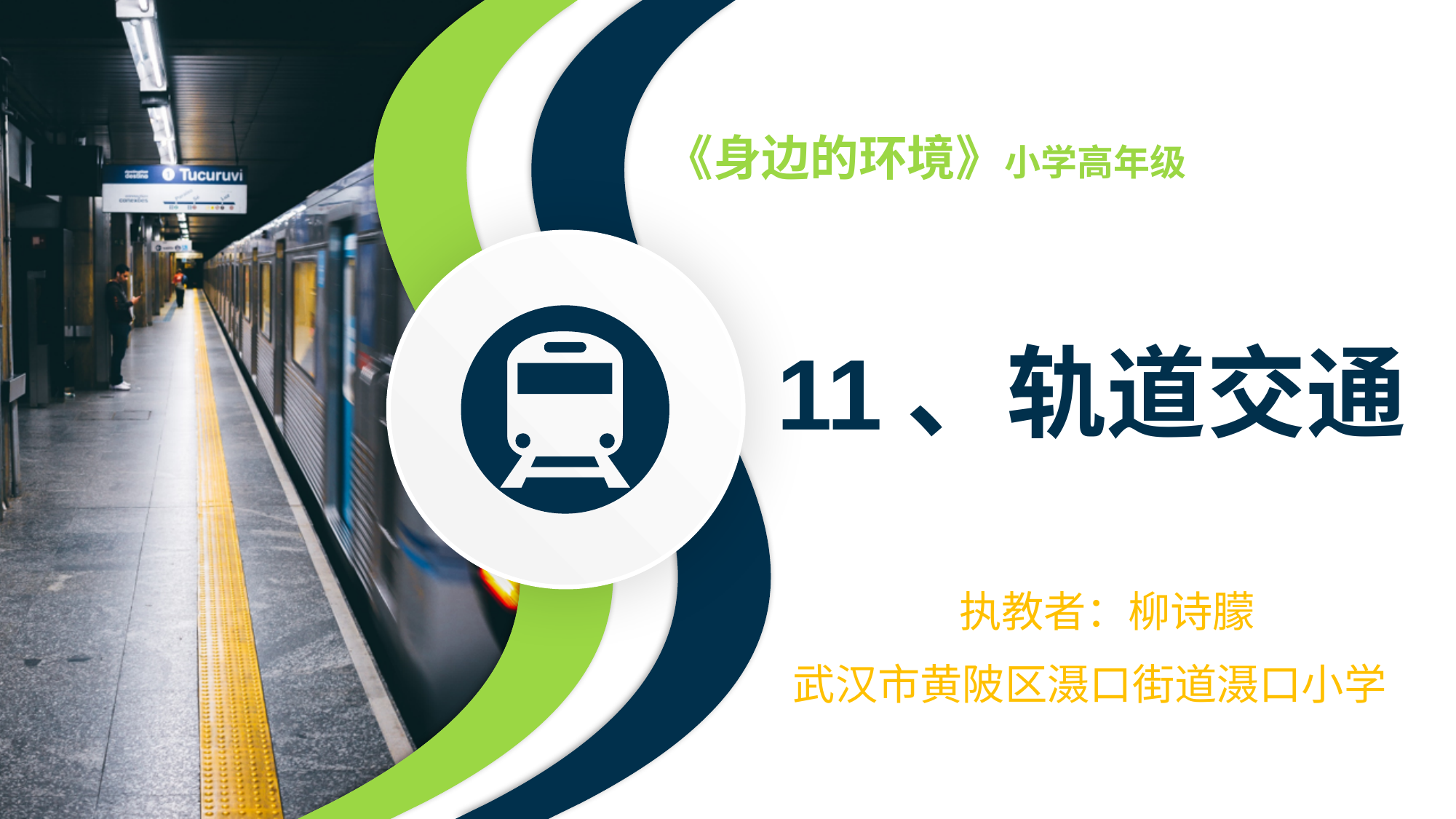

《身边的环境》小学高年级

 11、轨道交通
执教者：
柳诗朦
武汉市黄陂区滠口街道滠口小学